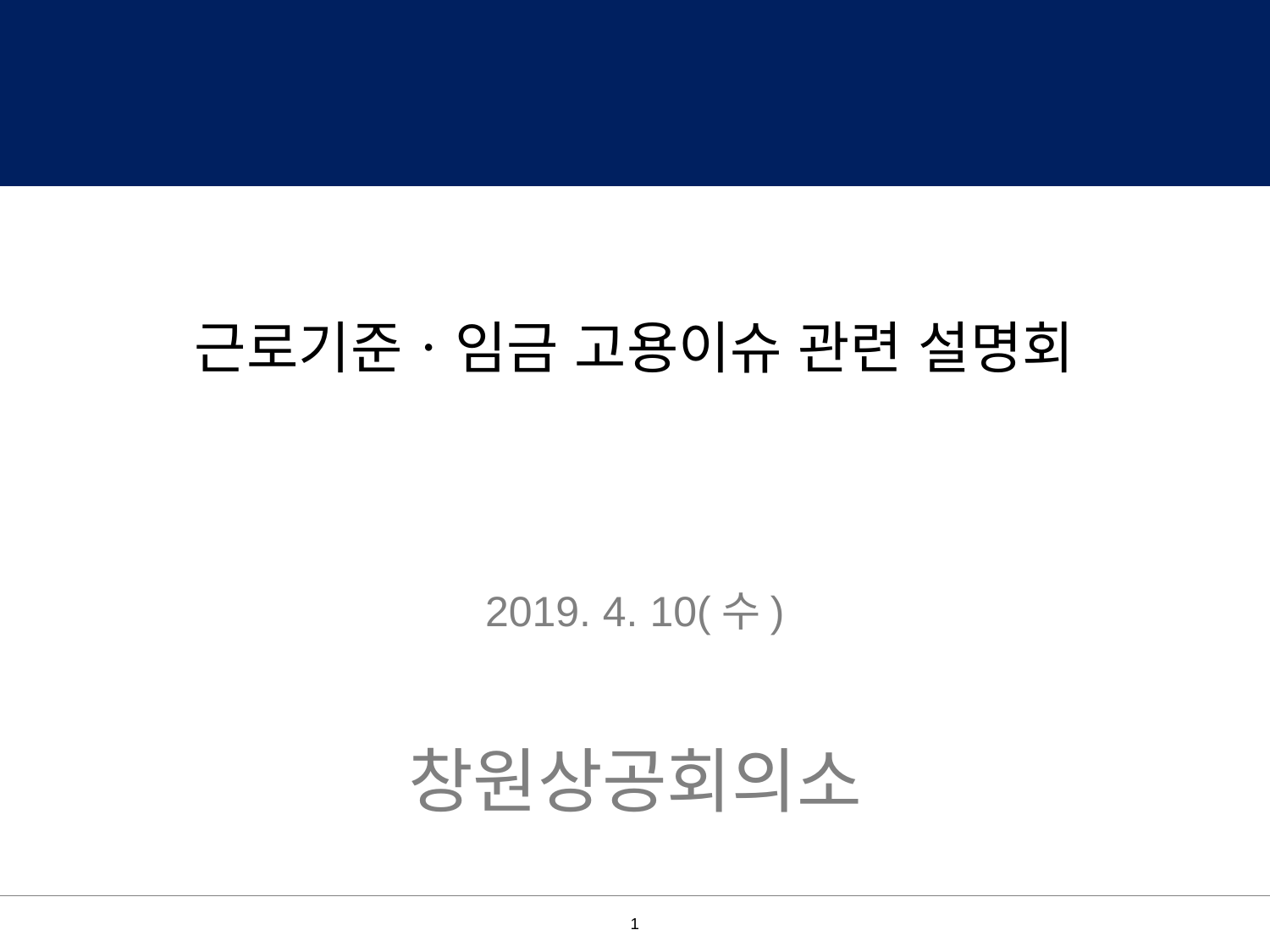

근로기준ㆍ임금 고용이슈 관련 설명회
2019. 4. 10(수)

창원상공회의소